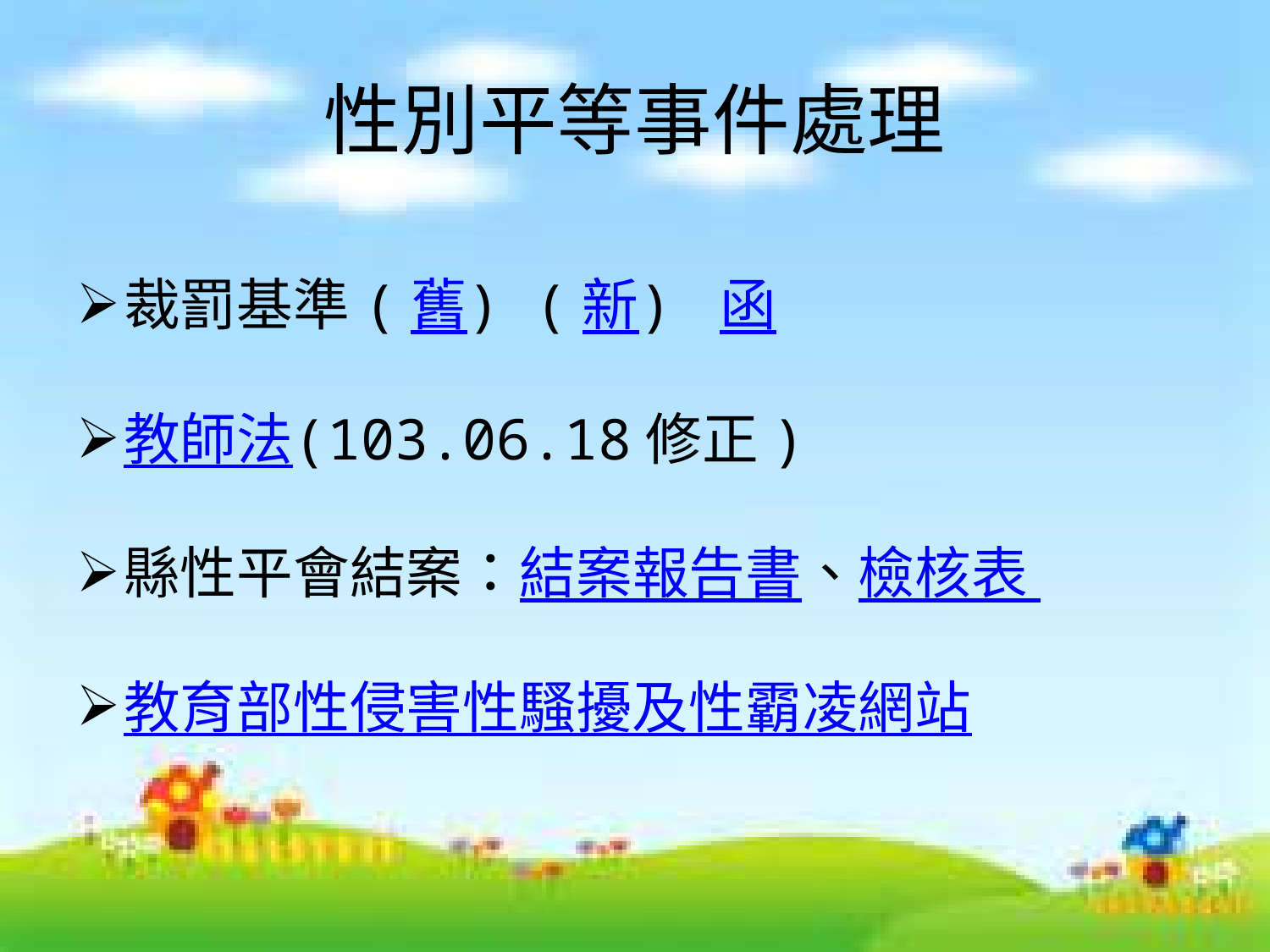

# 性別平等事件處理
裁罰基準(舊) (新) 函
教師法(103.06.18修正)
縣性平會結案：結案報告書、檢核表
教育部性侵害性騷擾及性霸凌網站